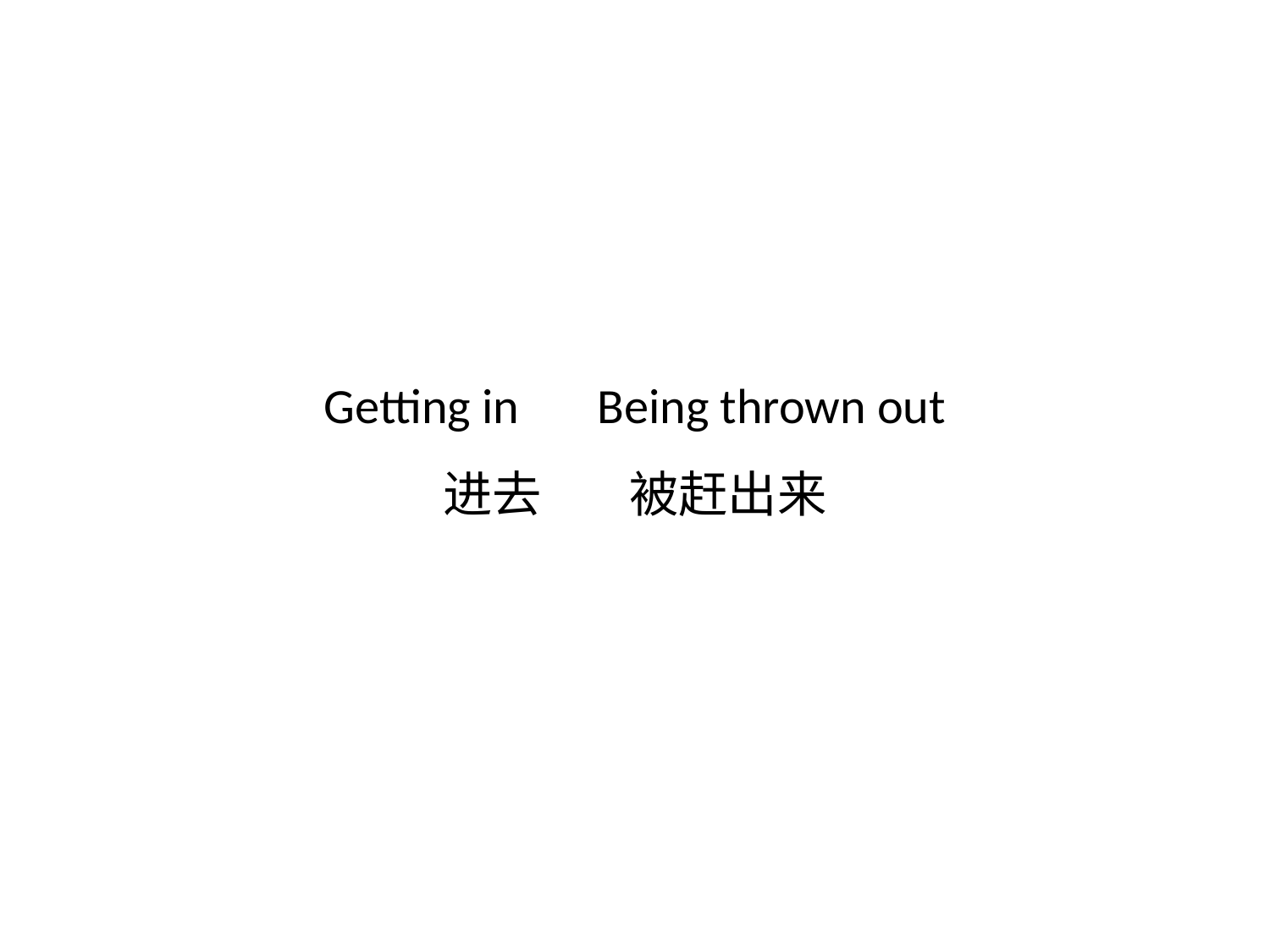

# Getting in       Being thrown out 进去        被赶出来